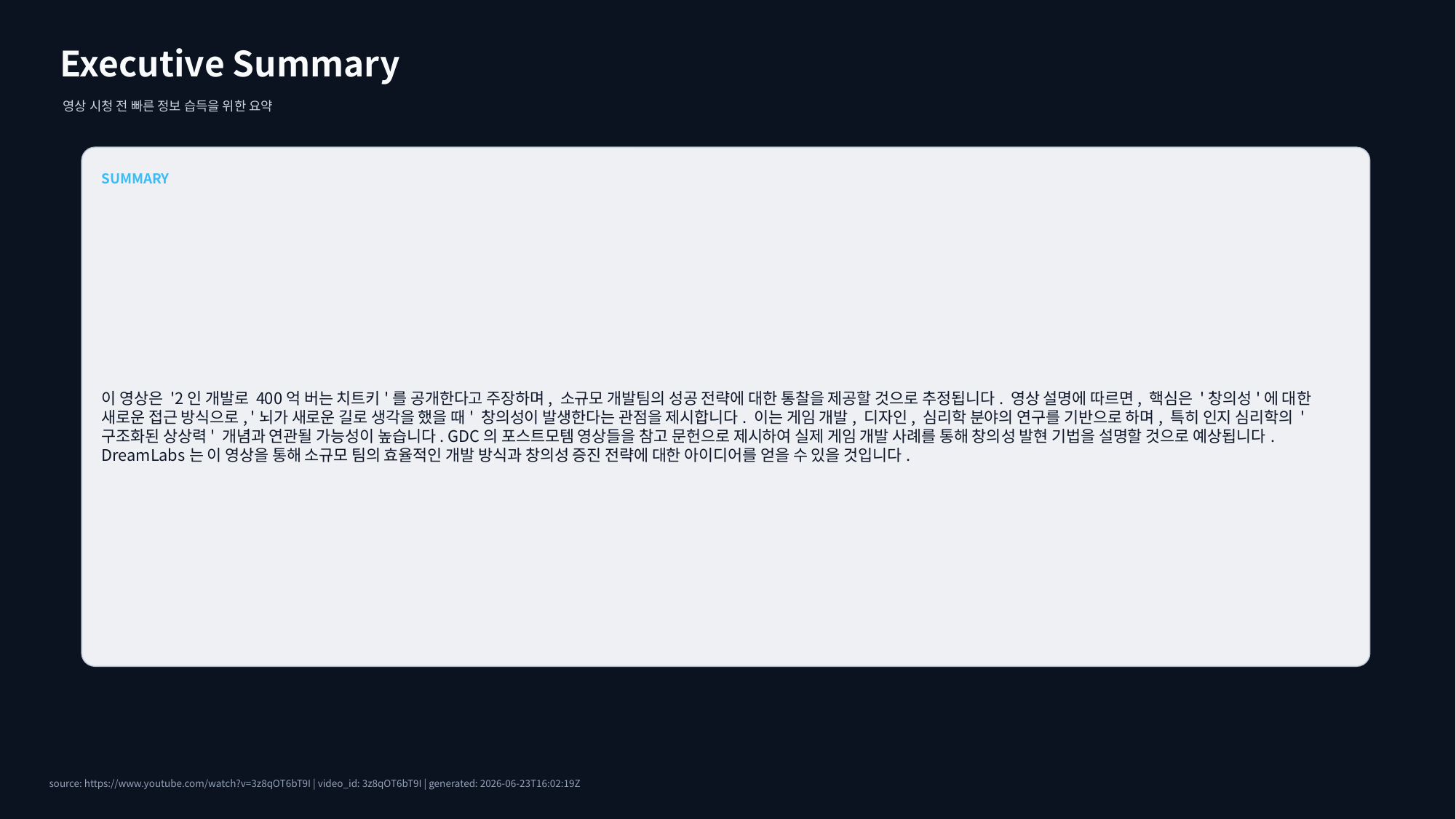

Executive Summary
영상 시청 전 빠른 정보 습득을 위한 요약

SUMMARY
이 영상은 '2인 개발로 400억 버는 치트키'를 공개한다고 주장하며, 소규모 개발팀의 성공 전략에 대한 통찰을 제공할 것으로 추정됩니다. 영상 설명에 따르면, 핵심은 '창의성'에 대한 새로운 접근 방식으로, '뇌가 새로운 길로 생각을 했을 때' 창의성이 발생한다는 관점을 제시합니다. 이는 게임 개발, 디자인, 심리학 분야의 연구를 기반으로 하며, 특히 인지 심리학의 '구조화된 상상력' 개념과 연관될 가능성이 높습니다. GDC의 포스트모템 영상들을 참고 문헌으로 제시하여 실제 게임 개발 사례를 통해 창의성 발현 기법을 설명할 것으로 예상됩니다. DreamLabs는 이 영상을 통해 소규모 팀의 효율적인 개발 방식과 창의성 증진 전략에 대한 아이디어를 얻을 수 있을 것입니다.
source: https://www.youtube.com/watch?v=3z8qOT6bT9I | video_id: 3z8qOT6bT9I | generated: 2026-06-23T16:02:19Z